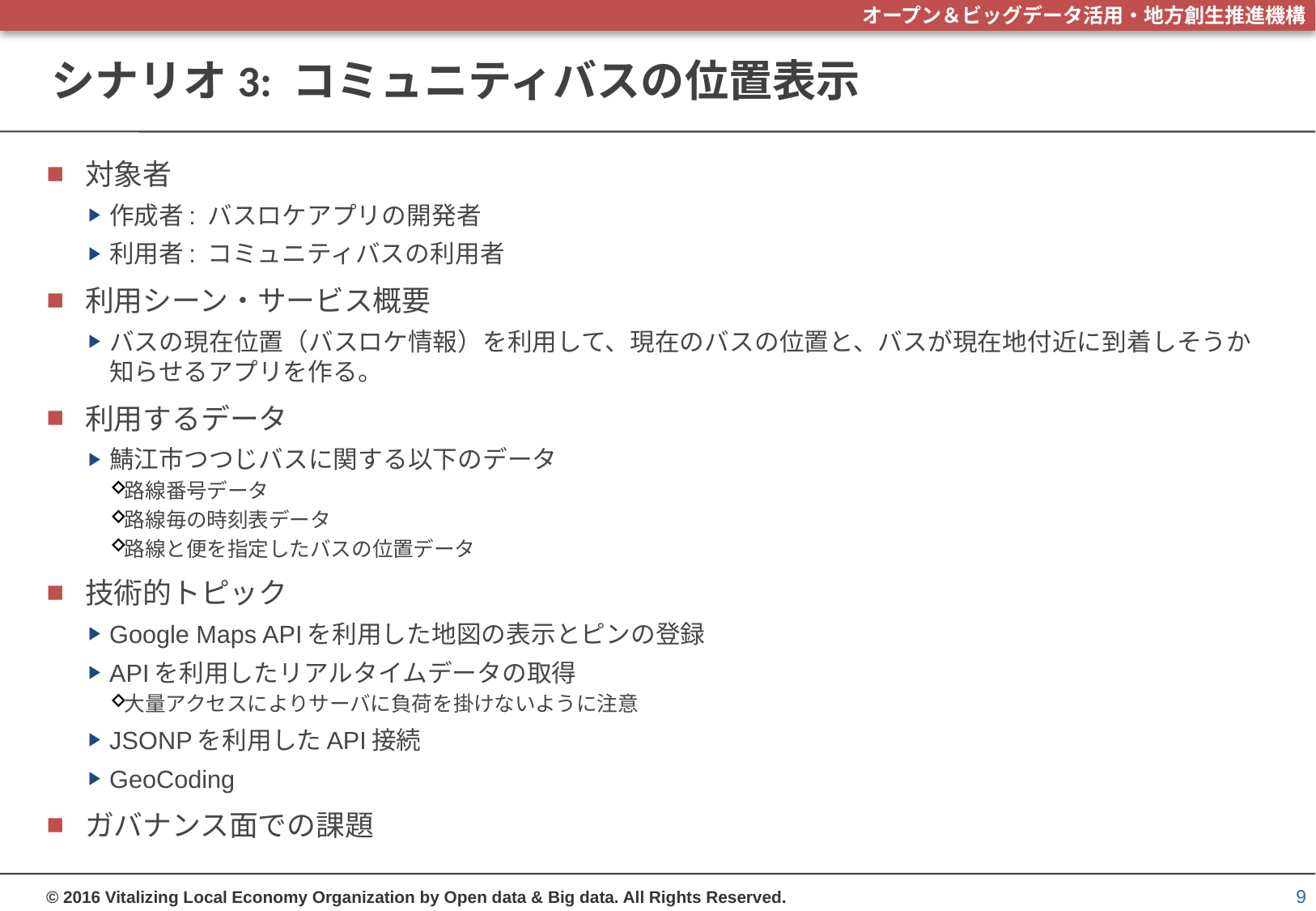

# シナリオ3: コミュニティバスの位置表示
対象者
作成者: バスロケアプリの開発者
利用者: コミュニティバスの利用者
利用シーン・サービス概要
バスの現在位置（バスロケ情報）を利用して、現在のバスの位置と、バスが現在地付近に到着しそうか知らせるアプリを作る。
利用するデータ
鯖江市つつじバスに関する以下のデータ
路線番号データ
路線毎の時刻表データ
路線と便を指定したバスの位置データ
技術的トピック
Google Maps APIを利用した地図の表示とピンの登録
APIを利用したリアルタイムデータの取得
大量アクセスによりサーバに負荷を掛けないように注意
JSONPを利用したAPI接続
GeoCoding
ガバナンス面での課題

9